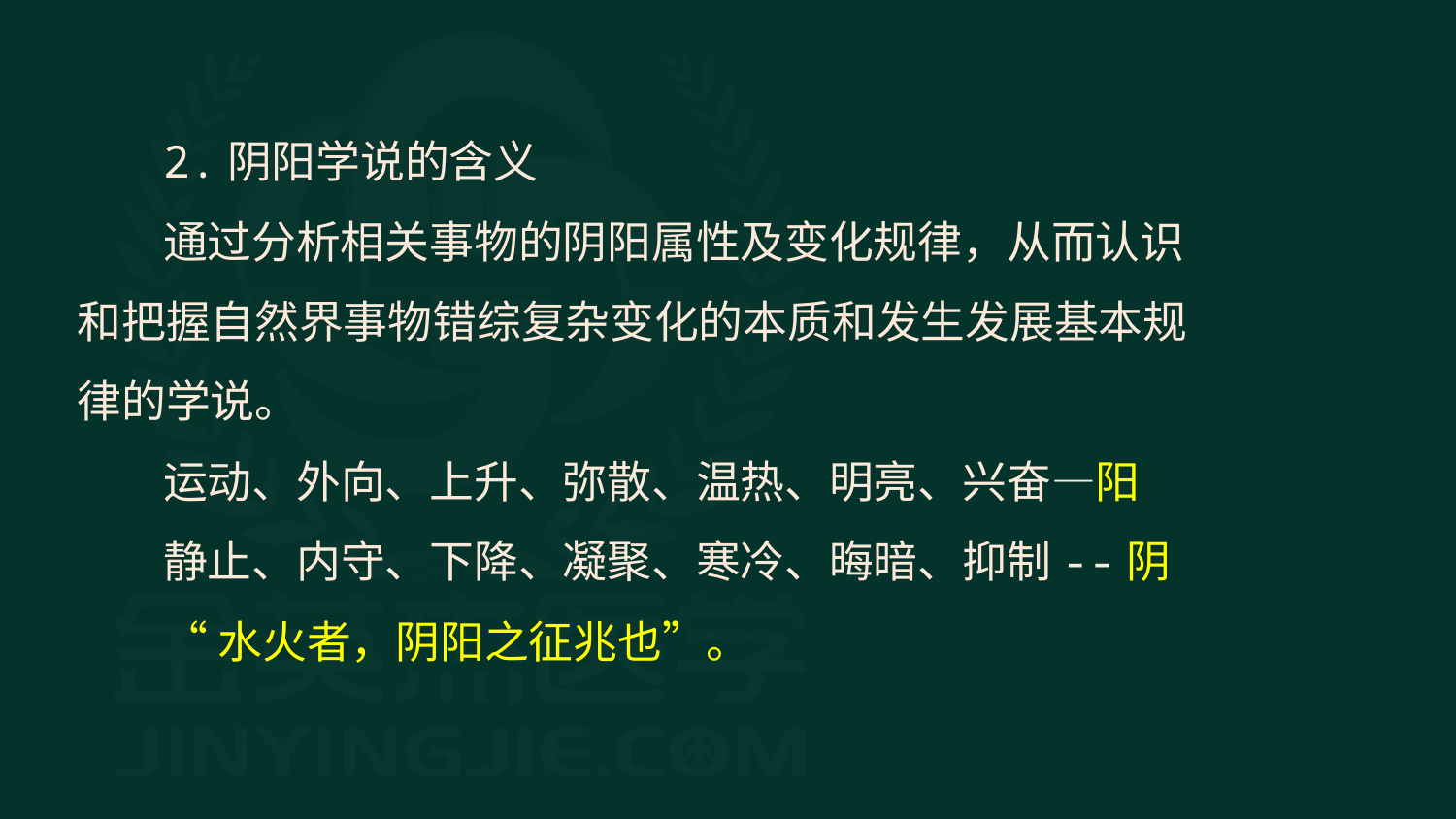

2.阴阳学说的含义
通过分析相关事物的阴阳属性及变化规律，从而认识和把握自然界事物错综复杂变化的本质和发生发展基本规律的学说。
运动、外向、上升、弥散、温热、明亮、兴奋—阳
静止、内守、下降、凝聚、寒冷、晦暗、抑制--阴
“水火者，阴阳之征兆也”。